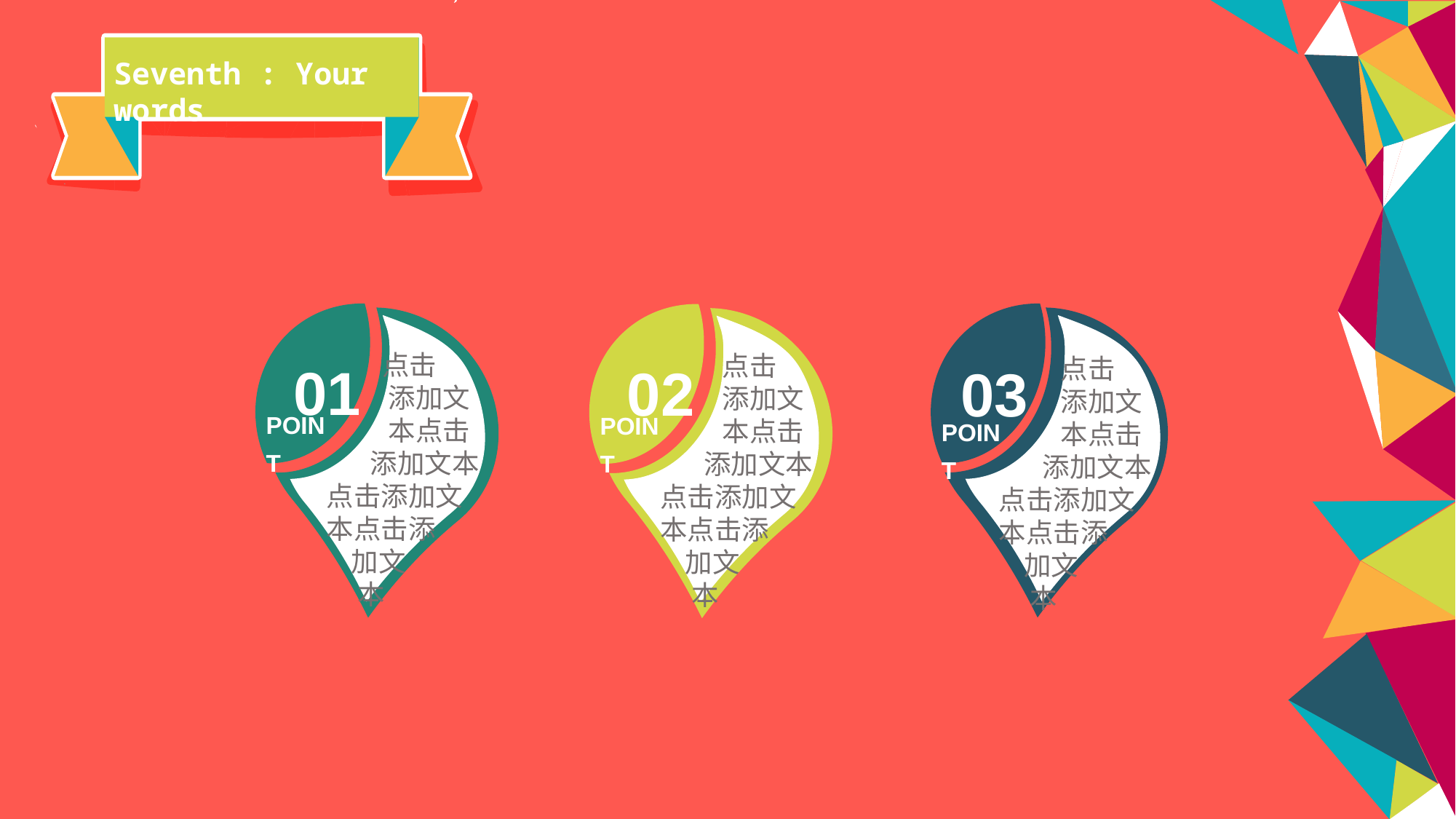

Seventh : Your words

01

        点击
         添加文
         本点击
      添加文本
点击添加文
本点击添
   加文
    本

POINT

03

         点击
         添加文
         本点击
      添加文本
点击添加文
本点击添
   加文
    本
POINT

02

         点击
         添加文
         本点击
      添加文本
点击添加文
本点击添
   加文
    本

POINT